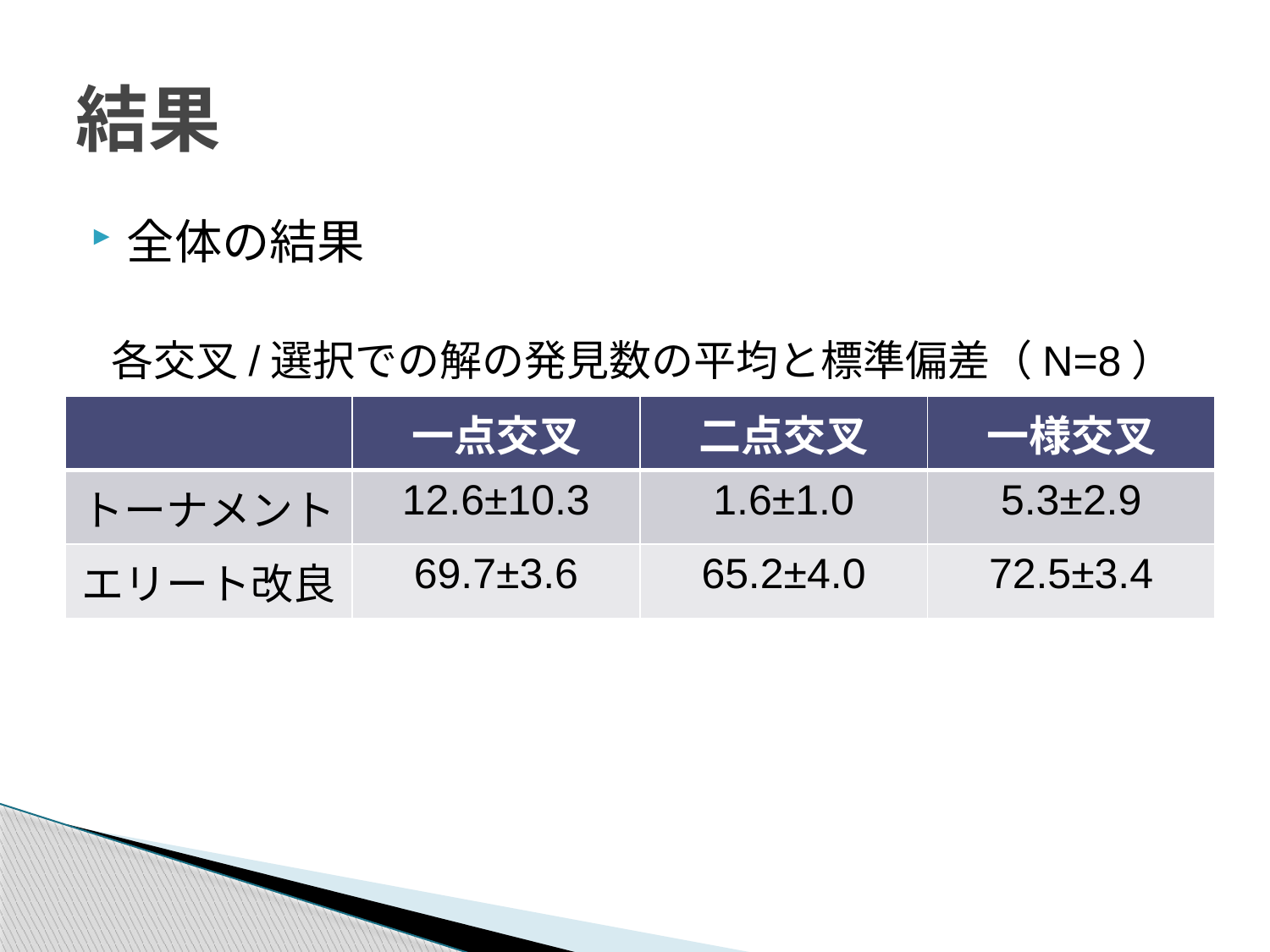

# 結果
全体の結果

各交叉/選択での解の発見数の平均と標準偏差（N=8）

|  | 一点交叉 | 二点交叉 | 一様交叉 |
| --- | --- | --- | --- |
| トーナメント | 12.6±10.3 | 1.6±1.0 | 5.3±2.9 |
| エリート改良 | 69.7±3.6 | 65.2±4.0 | 72.5±3.4 |